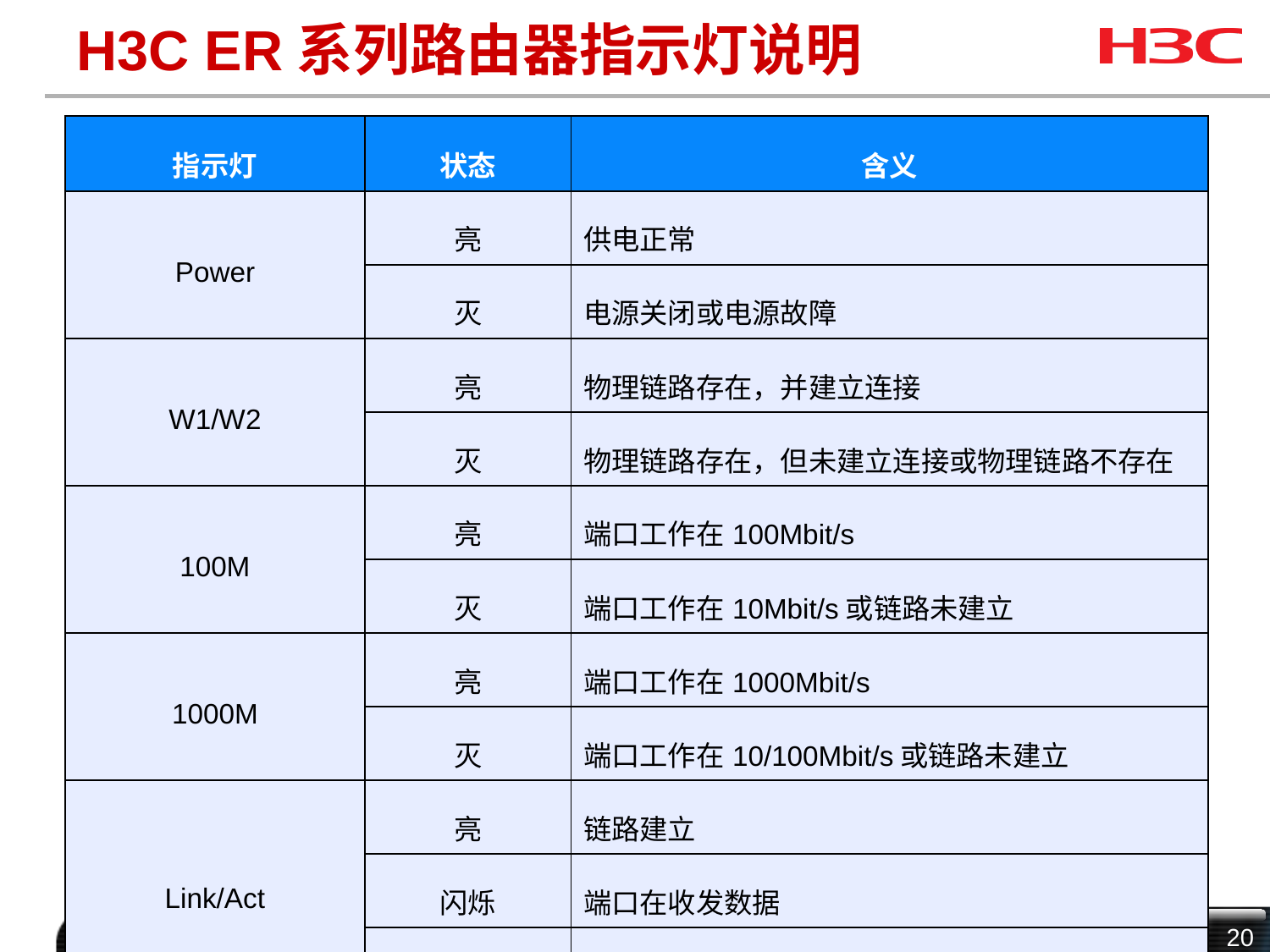

# H3C ER系列路由器指示灯说明
| 指示灯 | 状态 | 含义 |
| --- | --- | --- |
| Power | 亮 | 供电正常 |
|  | 灭 | 电源关闭或电源故障 |
| W1/W2 | 亮 | 物理链路存在，并建立连接 |
|  | 灭 | 物理链路存在，但未建立连接或物理链路不存在 |
| 100M | 亮 | 端口工作在100Mbit/s |
|  | 灭 | 端口工作在10Mbit/s或链路未建立 |
| 1000M | 亮 | 端口工作在1000Mbit/s |
|  | 灭 | 端口工作在10/100Mbit/s或链路未建立 |
| Link/Act | 亮 | 链路建立 |
|  | 闪烁 | 端口在收发数据 |
|  | 灭 | 链路未建立 |